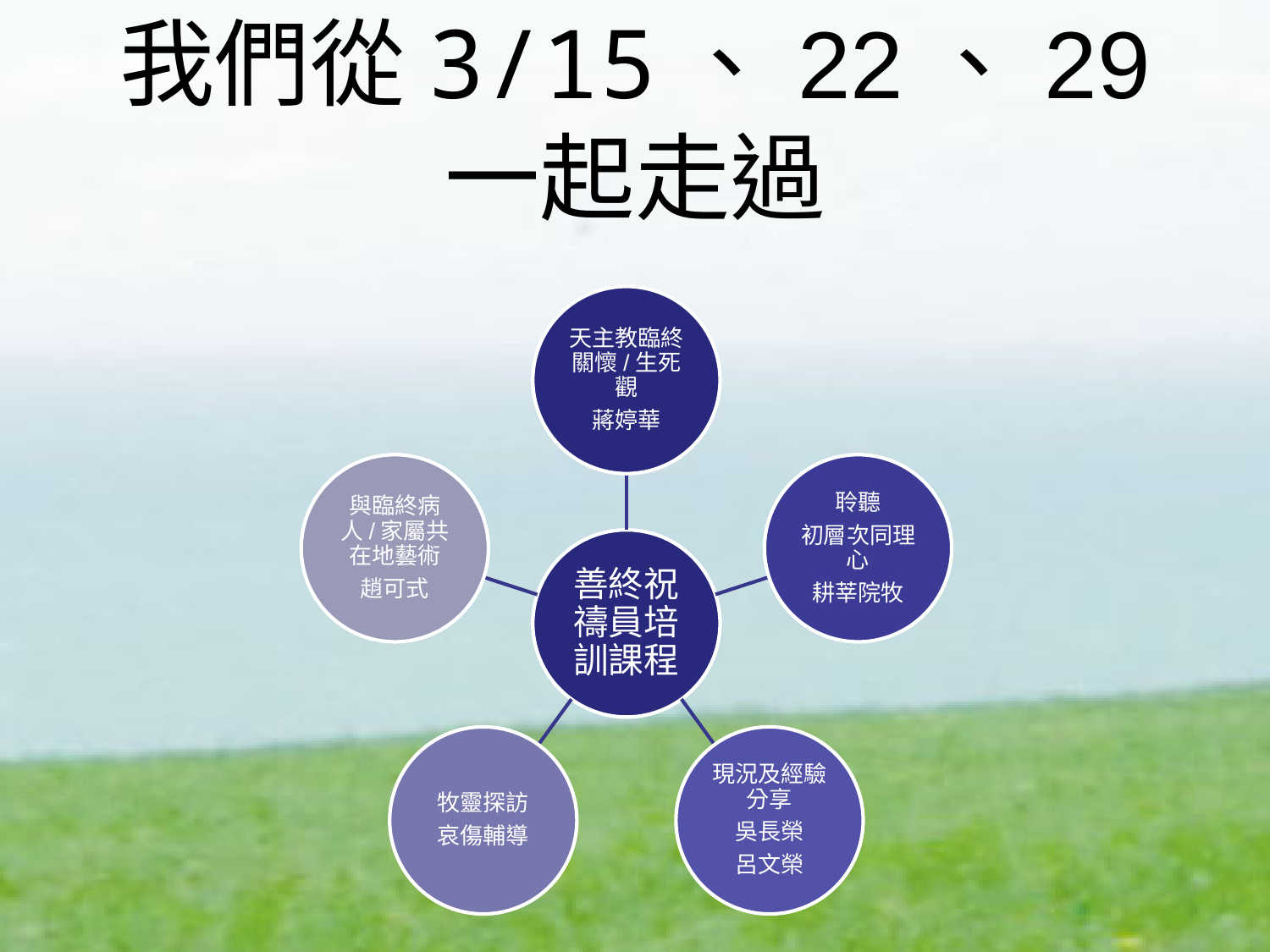

# 我們從3/15、22、29 一起走過
善終祝禱員培訓課程

天主教臨終關懷/生死觀
蔣婷華

聆聽
初層次同理心
耕莘院牧

現況及經驗分享
吳長榮
呂文榮

牧靈探訪
哀傷輔導

與臨終病人/家屬共在地藝術
趙可式